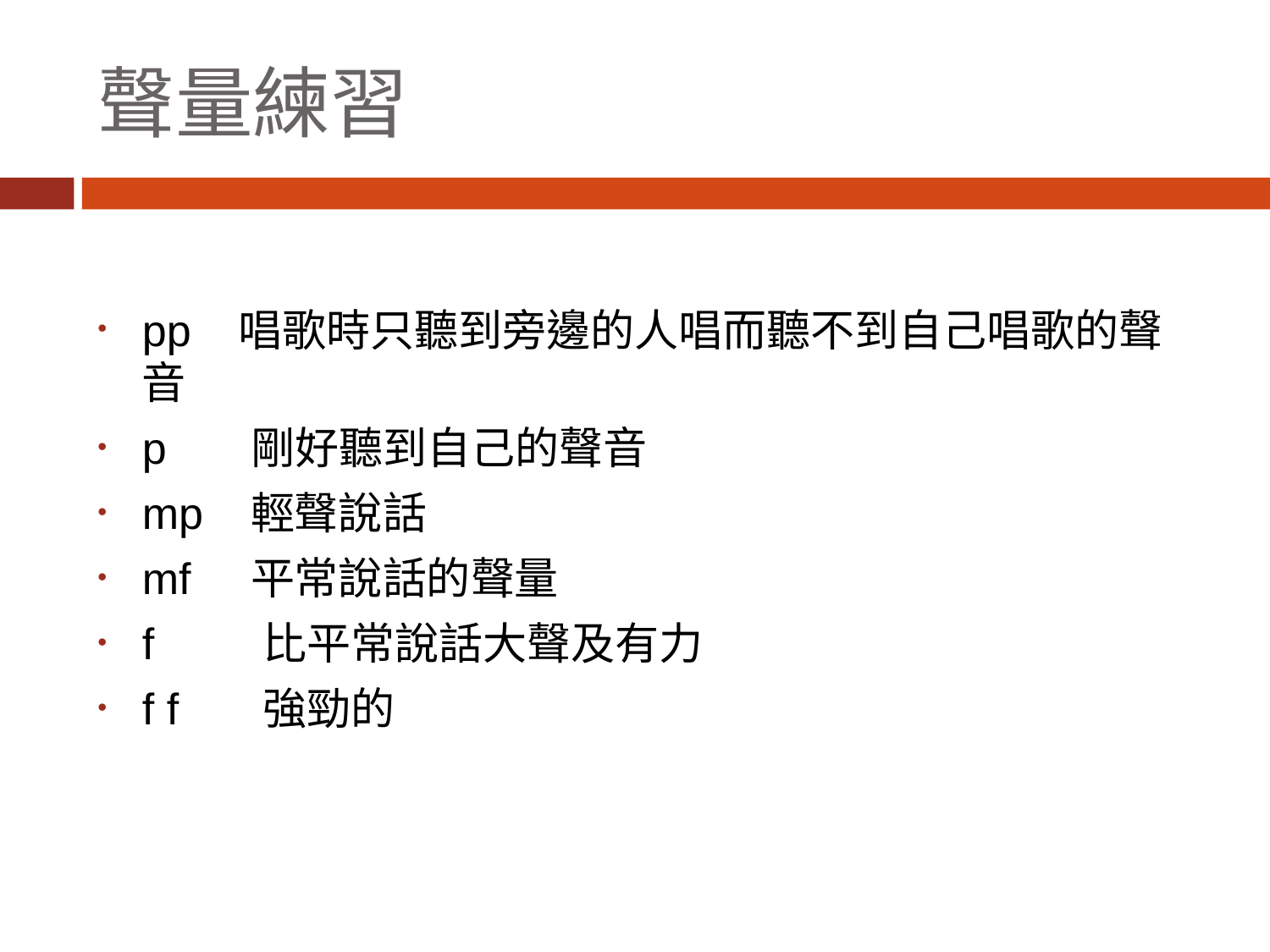

# 聲量練習

pp   唱歌時只聽到旁邊的人唱而聽不到自己唱歌的聲音
p      剛好聽到自己的聲音
mp   輕聲說話
mf    平常說話的聲量
f        比平常說話大聲及有力
f f      強勁的